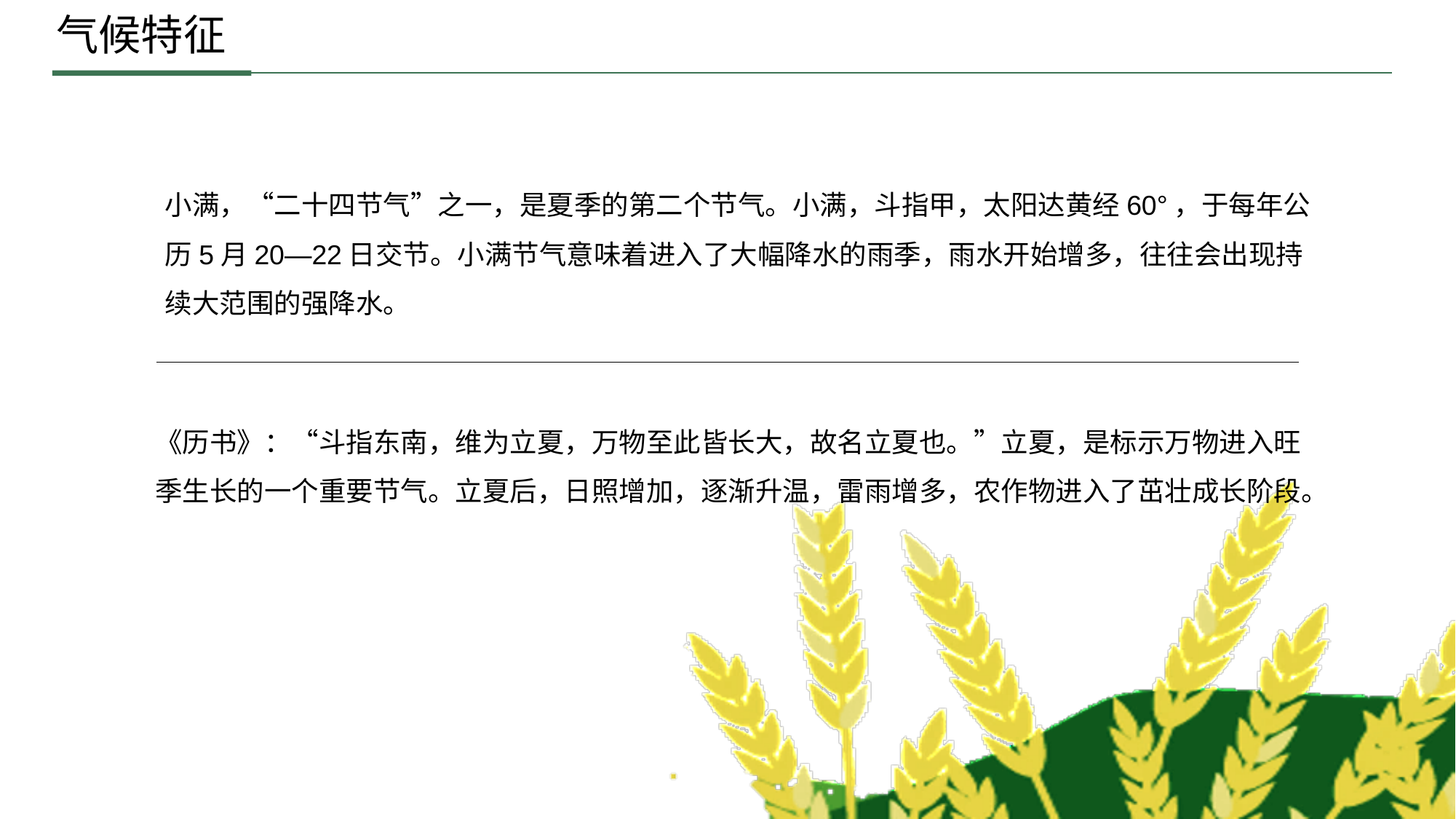

气候特征
小满，“二十四节气”之一，是夏季的第二个节气。小满，斗指甲，太阳达黄经60°，于每年公历5月20—22日交节。小满节气意味着进入了大幅降水的雨季，雨水开始增多，往往会出现持续大范围的强降水。
《历书》：“斗指东南，维为立夏，万物至此皆长大，故名立夏也。”立夏，是标示万物进入旺季生长的一个重要节气。立夏后，日照增加，逐渐升温，雷雨增多，农作物进入了茁壮成长阶段。